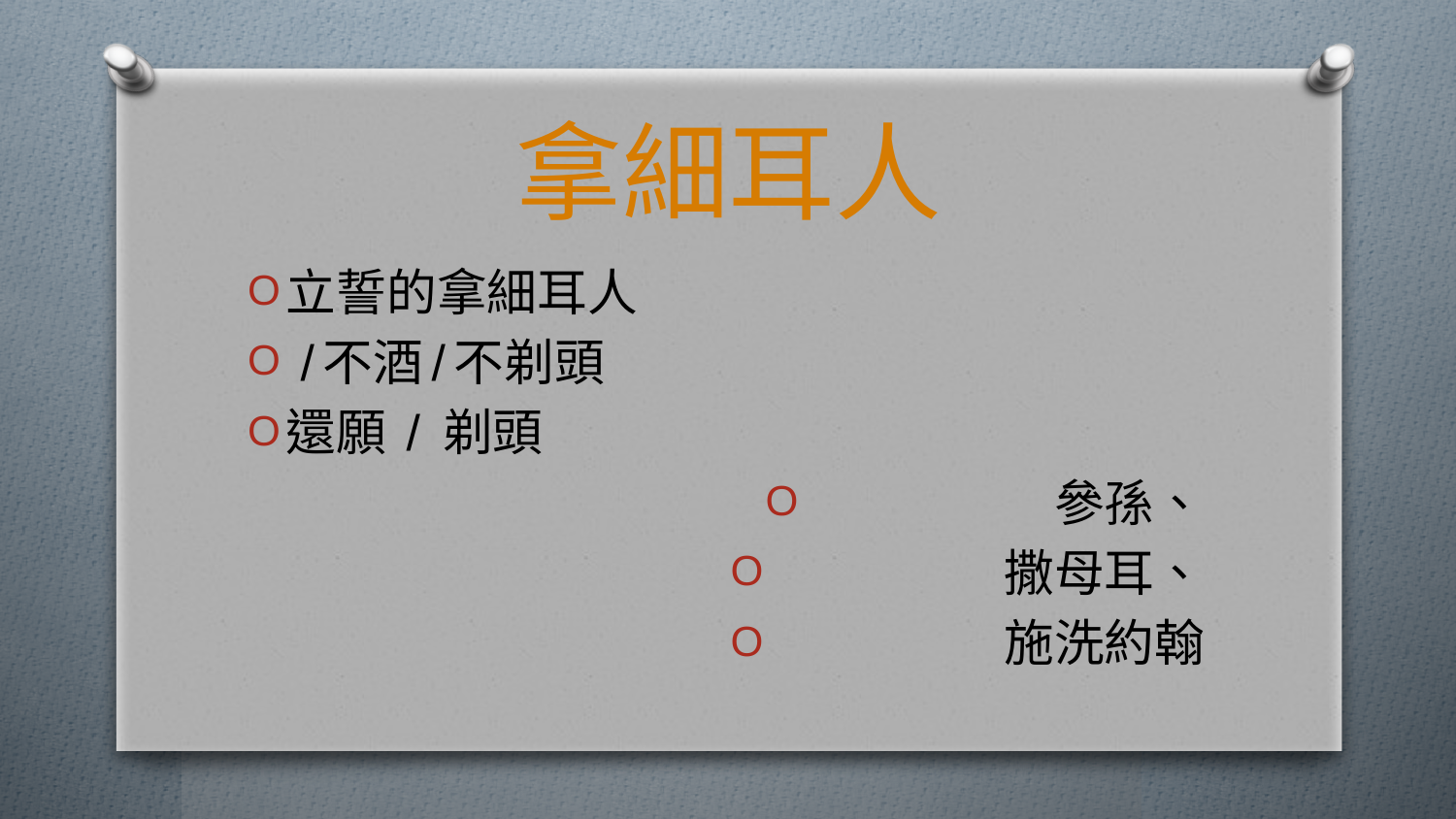

# 拿細耳人
立誓的拿細耳人
 /不酒/不剃頭
還願 / 剃頭
參孫、
撒母耳、
施洗約翰